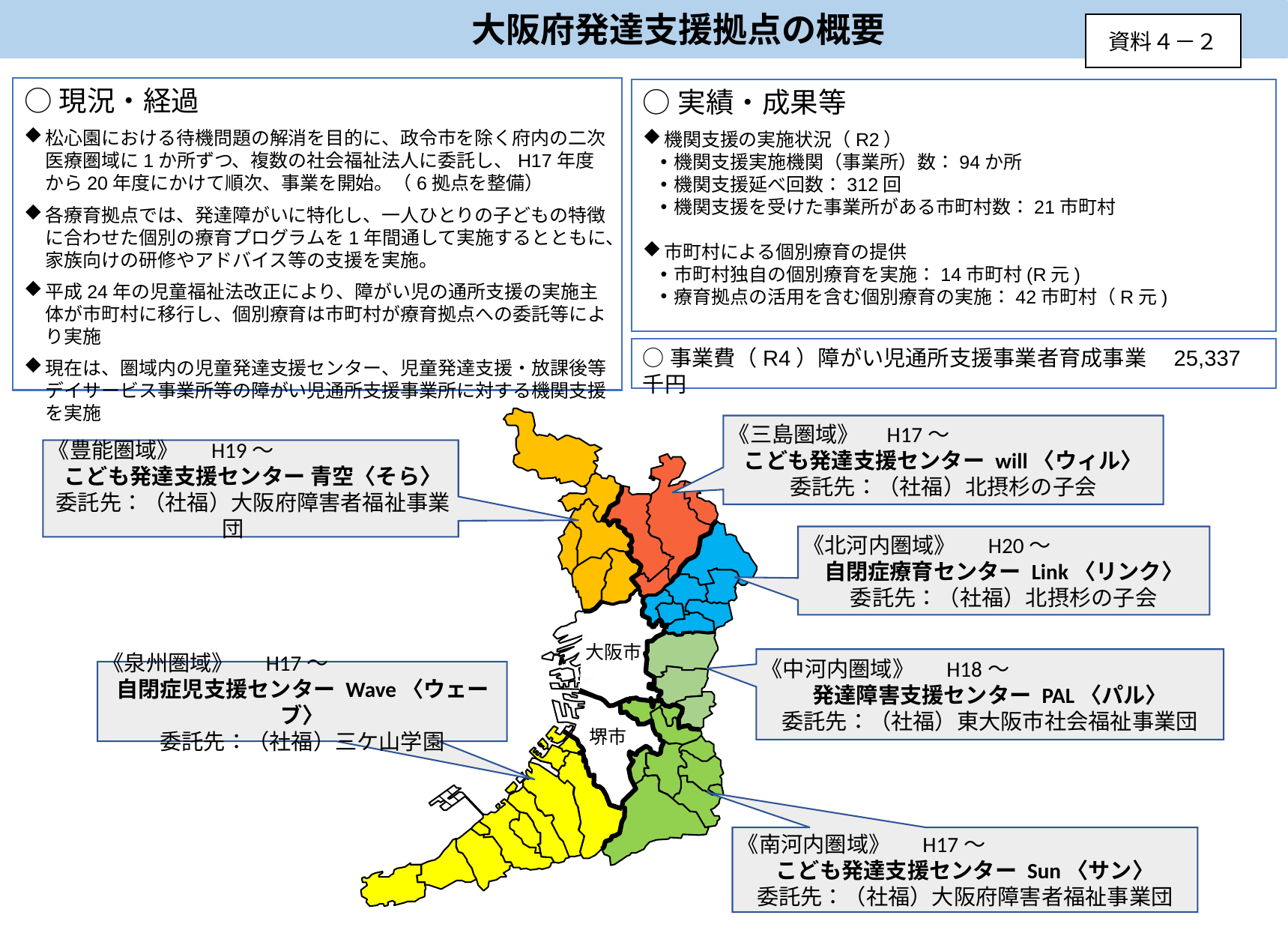

大阪府発達支援拠点の概要
資料４－２
○現況・経過
松心園における待機問題の解消を目的に、政令市を除く府内の二次医療圏域に1か所ずつ、複数の社会福祉法人に委託し、H17年度から20年度にかけて順次、事業を開始。（6拠点を整備）
各療育拠点では、発達障がいに特化し、一人ひとりの子どもの特徴に合わせた個別の療育プログラムを1年間通して実施するとともに、家族向けの研修やアドバイス等の支援を実施。
平成24年の児童福祉法改正により、障がい児の通所支援の実施主体が市町村に移行し、個別療育は市町村が療育拠点への委託等により実施
現在は、圏域内の児童発達支援センター、児童発達支援・放課後等デイサービス事業所等の障がい児通所支援事業所に対する機関支援を実施
○実績・成果等
機関支援の実施状況（R2）
機関支援実施機関（事業所）数：94か所
機関支援延べ回数：312回
機関支援を受けた事業所がある市町村数：21市町村

市町村による個別療育の提供
市町村独自の個別療育を実施：14市町村(R元)
療育拠点の活用を含む個別療育の実施：42市町村（R元)

○事業費（R4）障がい児通所支援事業者育成事業　25,337千円

大阪市
堺市
《三島圏域》　H17～
こども発達支援センター will〈ウィル〉
委託先：（社福）北摂杉の子会
《豊能圏域》　 H19～
こども発達支援センター 青空〈そら〉
委託先：（社福）大阪府障害者福祉事業団
《北河内圏域》　 H20～
自閉症療育センター Link〈リンク〉
委託先：（社福）北摂杉の子会
《中河内圏域》　 H18～
発達障害支援センター PAL〈パル〉
委託先：（社福）東大阪市社会福祉事業団
《泉州圏域》　 H17～
自閉症児支援センター Wave〈ウェーブ〉
委託先：（社福）三ケ山学園
《南河内圏域》　 H17～
こども発達支援センター Sun〈サン〉
委託先：（社福）大阪府障害者福祉事業団